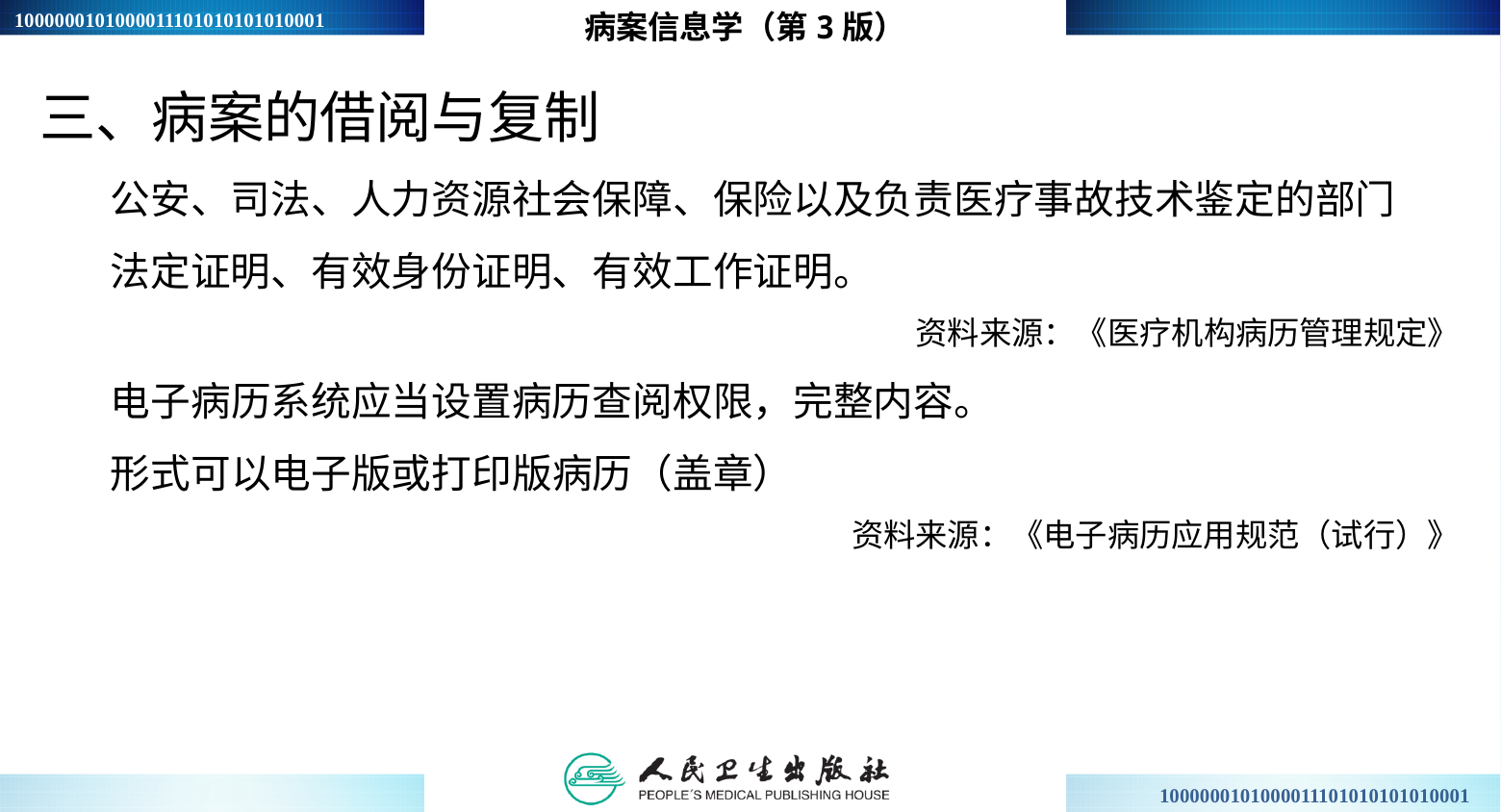

病案信息学（第3版）
三、病案的借阅与复制
公安、司法、人力资源社会保障、保险以及负责医疗事故技术鉴定的部门
法定证明、有效身份证明、有效工作证明。
资料来源：《医疗机构病历管理规定》
电子病历系统应当设置病历查阅权限，完整内容。
形式可以电子版或打印版病历（盖章）
资料来源：《电子病历应用规范（试行）》